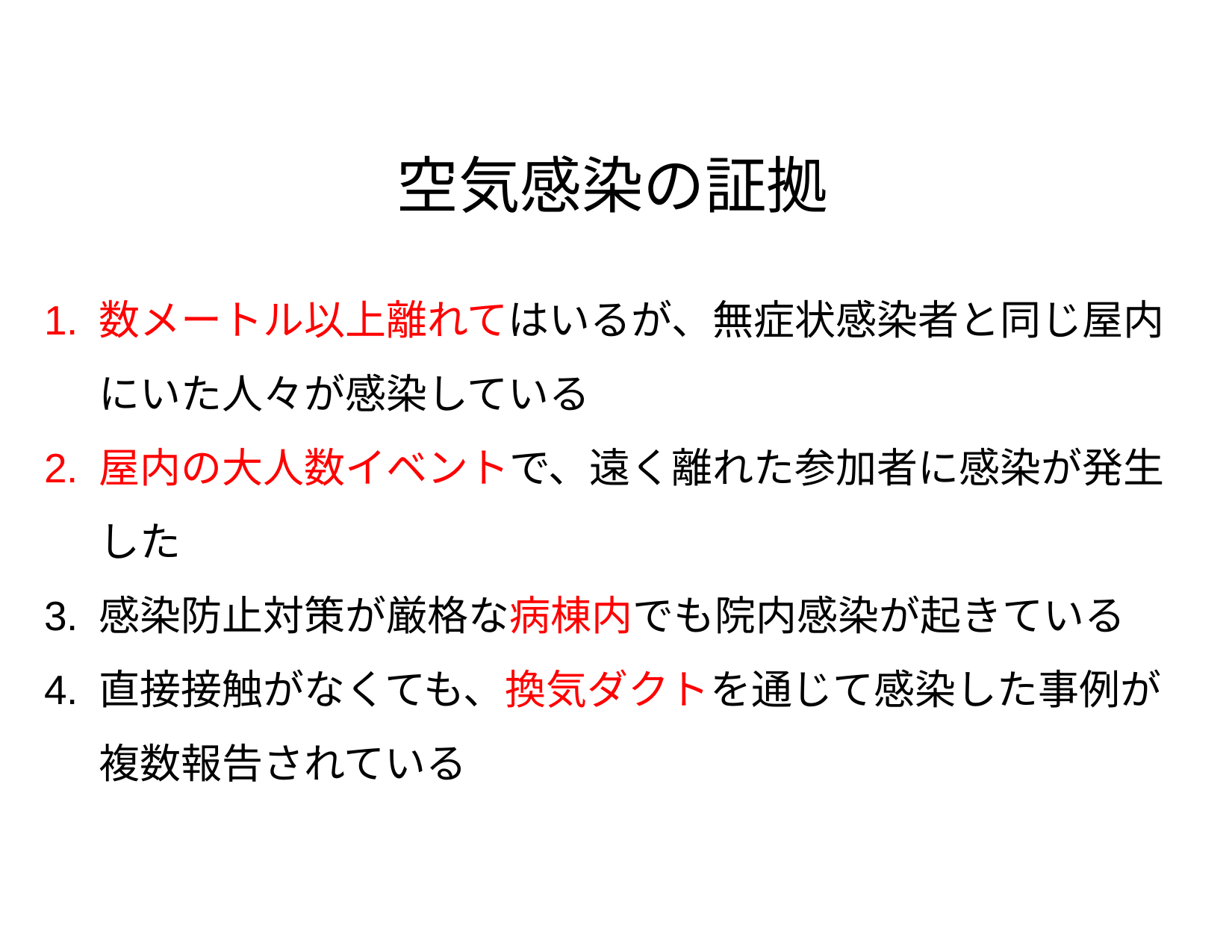

空気感染の証拠

数メートル以上離れてはいるが、無症状感染者と同じ屋内にいた人々が感染している
屋内の大人数イベントで、遠く離れた参加者に感染が発生した
感染防止対策が厳格な病棟内でも院内感染が起きている
直接接触がなくても、換気ダクトを通じて感染した事例が複数報告されている